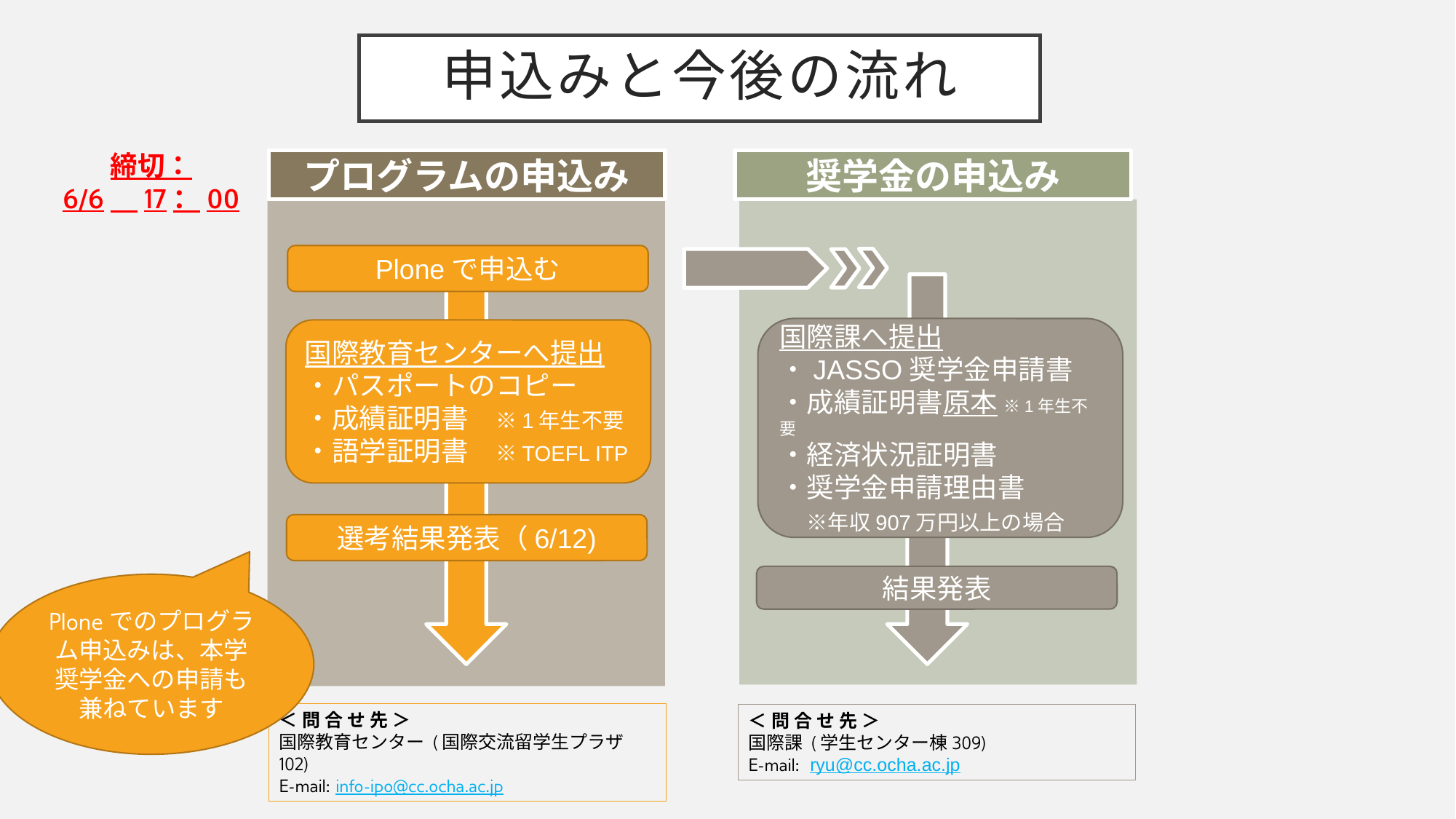

# 申込みと今後の流れ
締切：
6/6　17：00
プログラムの申込み
奨学金の申込み

Ploneで申込む

国際課へ提出
・JASSO奨学金申請書
・成績証明書原本 ※1年生不要
・経済状況証明書
・奨学金申請理由書
　※年収907万円以上の場合
国際教育センターへ提出
・パスポートのコピー
・成績証明書　※1年生不要
・語学証明書　※TOEFL ITP

選考結果発表（6/12)
結果発表
Ploneでのプログラム申込みは、本学奨学金への申請も兼ねています
＜問合せ先＞
国際課 (学生センター棟309)
E-mail:  ryu@cc.ocha.ac.jp
＜問合せ先＞
国際教育センター (国際交流留学生プラザ102)
E-mail: info-ipo@cc.ocha.ac.jp